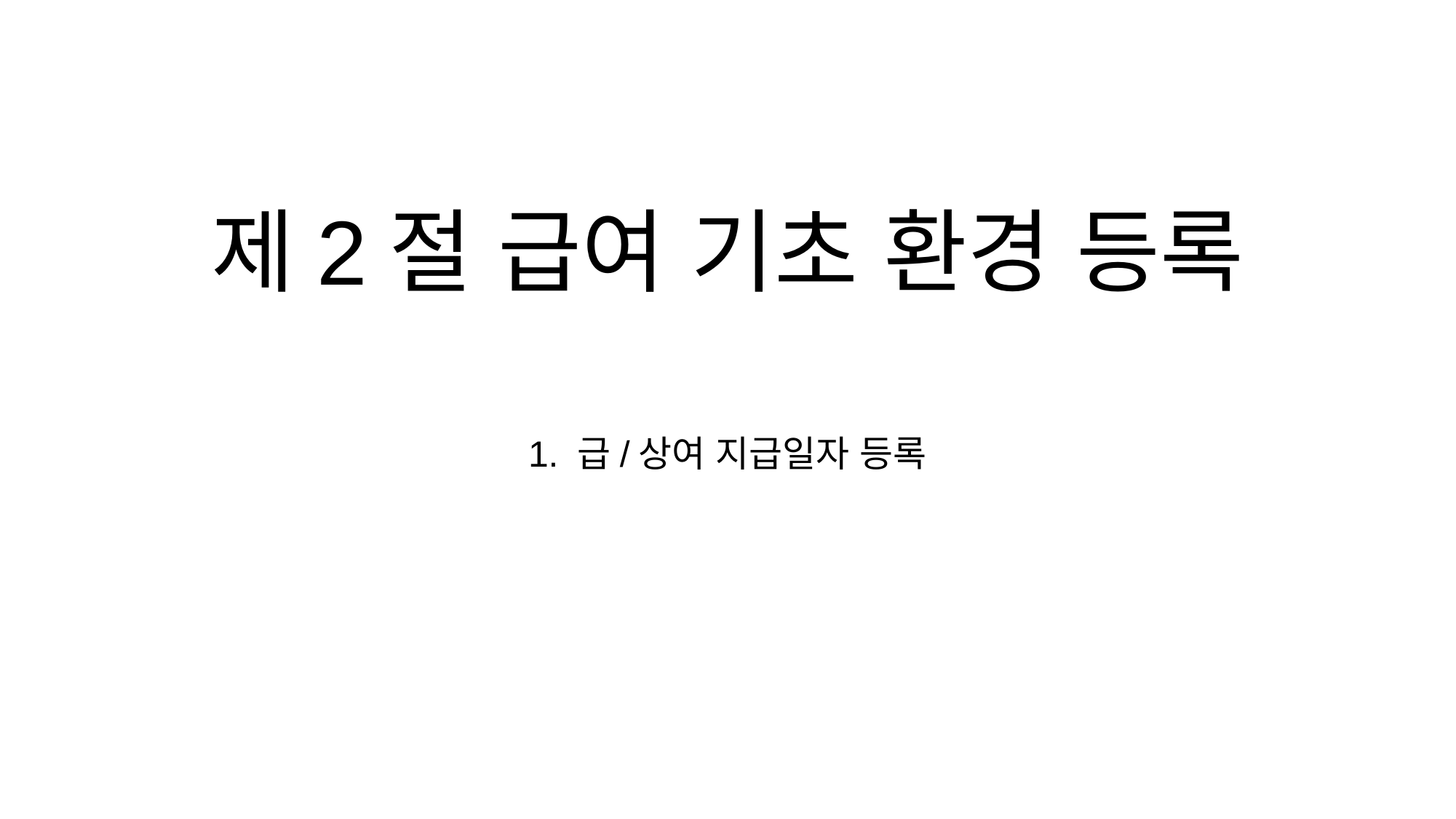

# 제2절 급여 기초 환경 등록
1. 급/상여 지급일자 등록